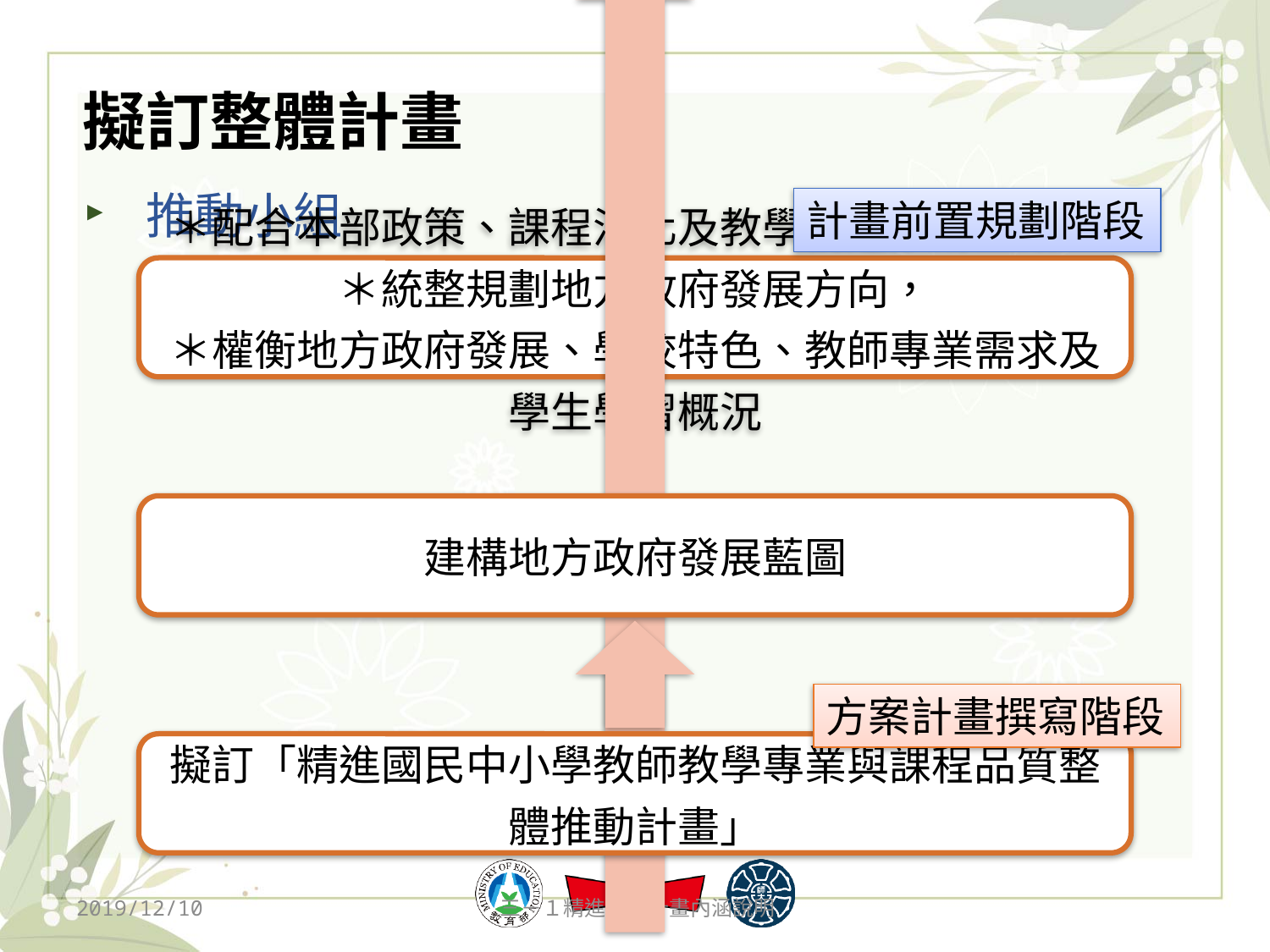

# 擬訂整體計畫
推動小組

計畫前置規劃階段
＊配合本部政策、課程活化及教學精進推動重點，
＊統整規劃地方政府發展方向，
＊權衡地方政府發展、學校特色、教師專業需求及學生學習概況
建構地方政府發展藍圖
擬訂「精進國民中小學教師教學專業與課程品質整體推動計畫」
方案計畫撰寫階段
2019/12/10
三－１精進教學計畫內涵說明